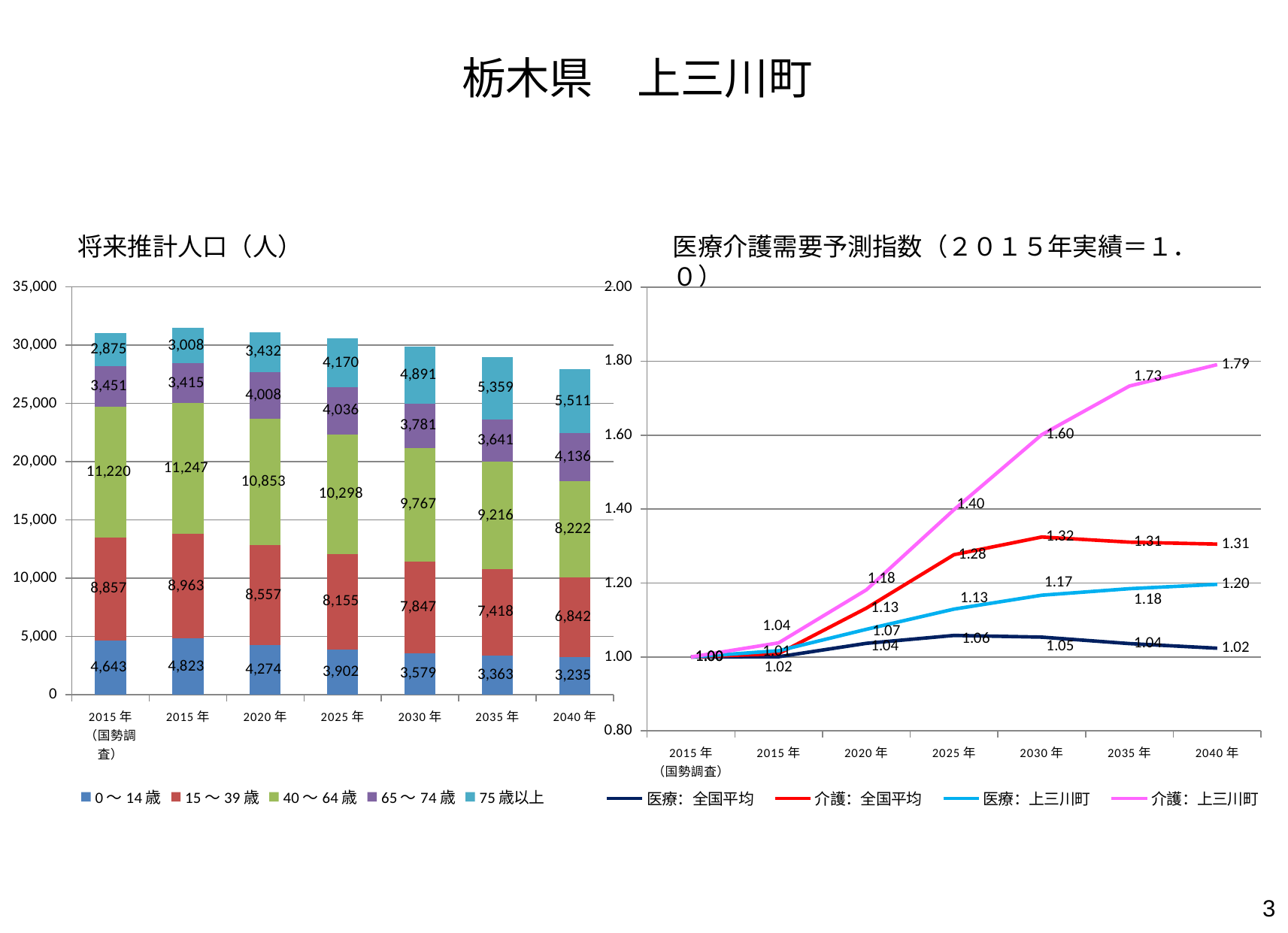

# 栃木県　上三川町
将来推計人口（人）
医療介護需要予測指数（２０１５年実績＝１．０）

### Chart

| Category | 0～14歳 | 15～39歳 | 40～64歳 | 65～74歳 | 75歳以上 |
|---|---|---|---|---|---|
| 2015年
（国勢調査） | 4643.0 | 8857.0 | 11220.0 | 3451.0 | 2875.0 |
| 2015年 | 4823.0 | 8963.0 | 11247.0 | 3415.0 | 3008.0 |
| 2020年 | 4274.0 | 8557.0 | 10853.0 | 4008.0 | 3432.0 |
| 2025年 | 3902.0 | 8155.0 | 10298.0 | 4036.0 | 4170.0 |
| 2030年 | 3579.0 | 7847.0 | 9767.0 | 3781.0 | 4891.0 |
| 2035年 | 3363.0 | 7418.0 | 9216.0 | 3641.0 | 5359.0 |
| 2040年 | 3235.0 | 6842.0 | 8222.0 | 4136.0 | 5511.0 |

### Chart

| Category | 医療：全国平均 | 介護：全国平均 | 医療：上三川町 | 介護：上三川町 |
|---|---|---|---|---|
| 2015年
（国勢調査） | 1.0 | 1.0 | 1.0 | 1.0 |
| 2015年 | 1.0006074720392848 | 1.0089050361776748 | 1.0167119002463323 | 1.0381784902845013 |
| 2020年 | 1.0368168846692272 | 1.1320467941536208 | 1.0747989013144987 | 1.1814853920865034 |
| 2025年 | 1.0581331216521488 | 1.2765544333111372 | 1.1293952869879889 | 1.3984210074194523 |
| 2030年 | 1.0536675723517073 | 1.3245394120809264 | 1.1669282584526846 | 1.6011345965364163 |
| 2035年 | 1.0361428747104418 | 1.3106139647888135 | 1.1846674514420248 | 1.7328550721010598 |
| 2040年 | 1.0236067591232592 | 1.3053202779930246 | 1.1963873084385153 | 1.7906099859917166 |
3